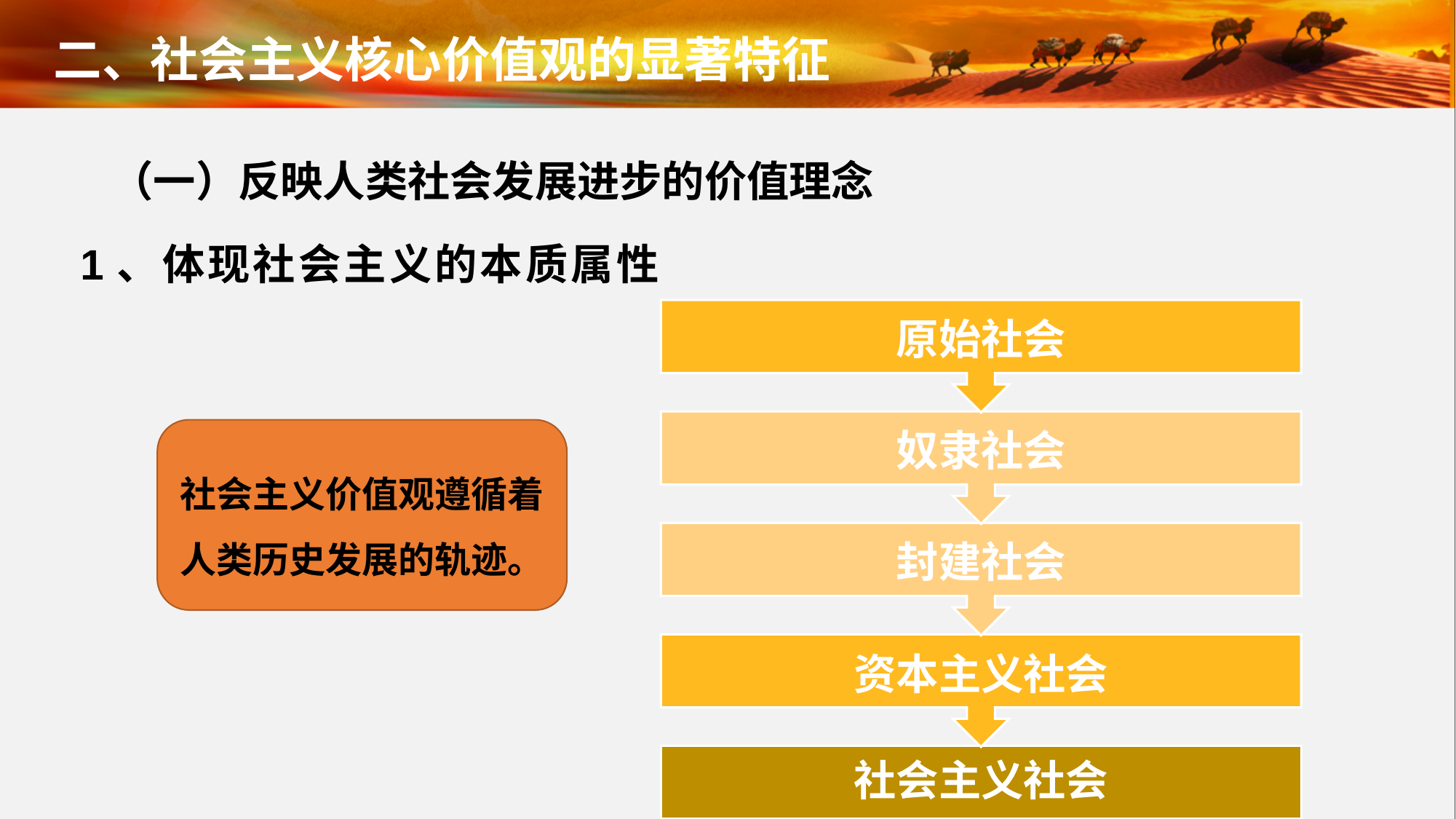

二、社会主义核心价值观的显著特征
（一）反映人类社会发展进步的价值理念
1、体现社会主义的本质属性
原始社会
奴隶社会
封建社会
资本主义社会
社会主义社会
社会主义价值观遵循着人类历史发展的轨迹。